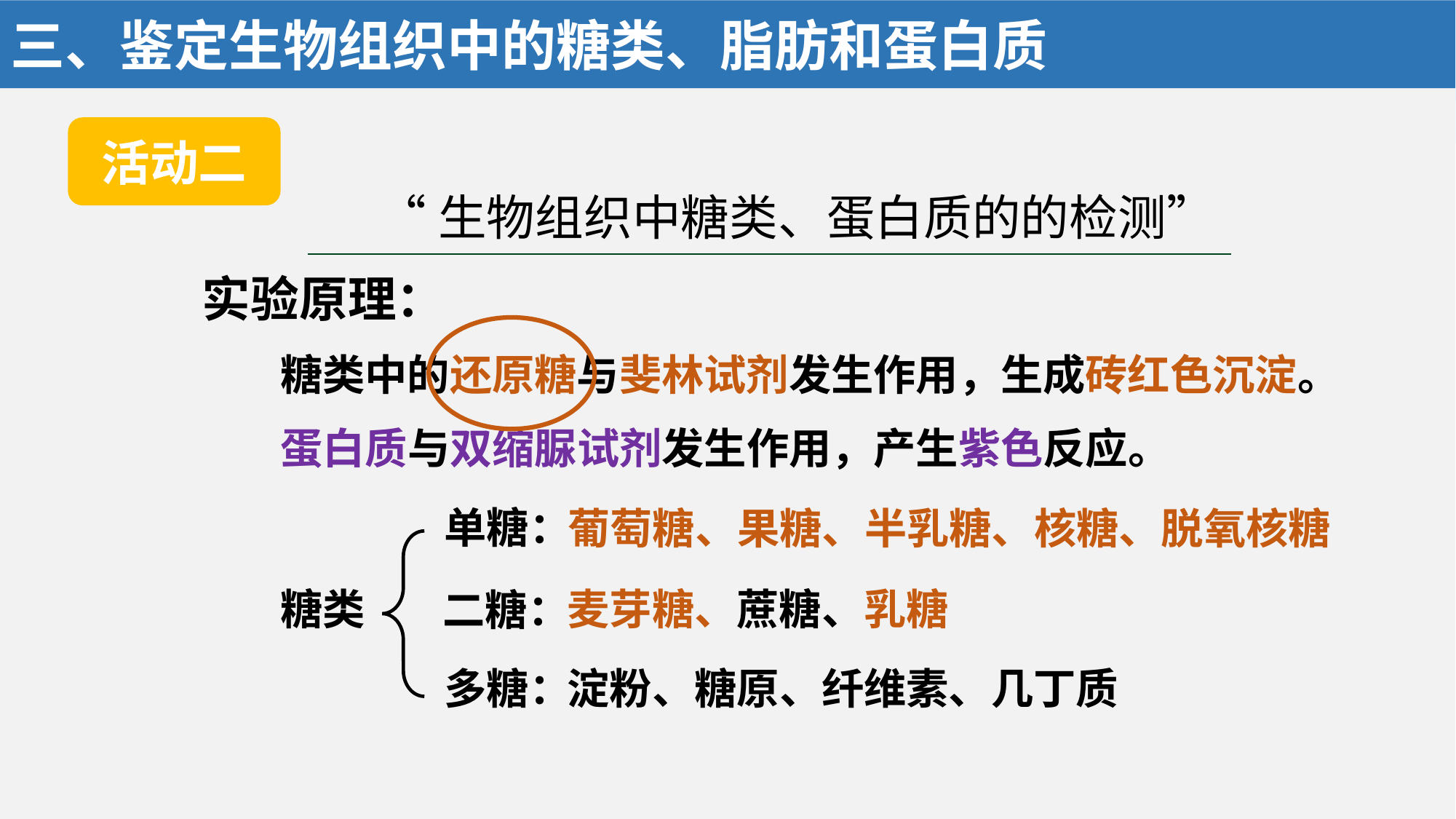

三、鉴定生物组织中的糖类、脂肪和蛋白质
活动二
“生物组织中糖类、蛋白质的的检测”
实验原理：
      糖类中的还原糖与斐林试剂发生作用，生成砖红色沉淀。
      蛋白质与双缩脲试剂发生作用，产生紫色反应。

单糖：
葡萄糖、果糖、半乳糖、核糖、脱氧核糖

糖类
麦芽糖、蔗糖、乳糖
二糖：
多糖：
淀粉、糖原、纤维素、几丁质